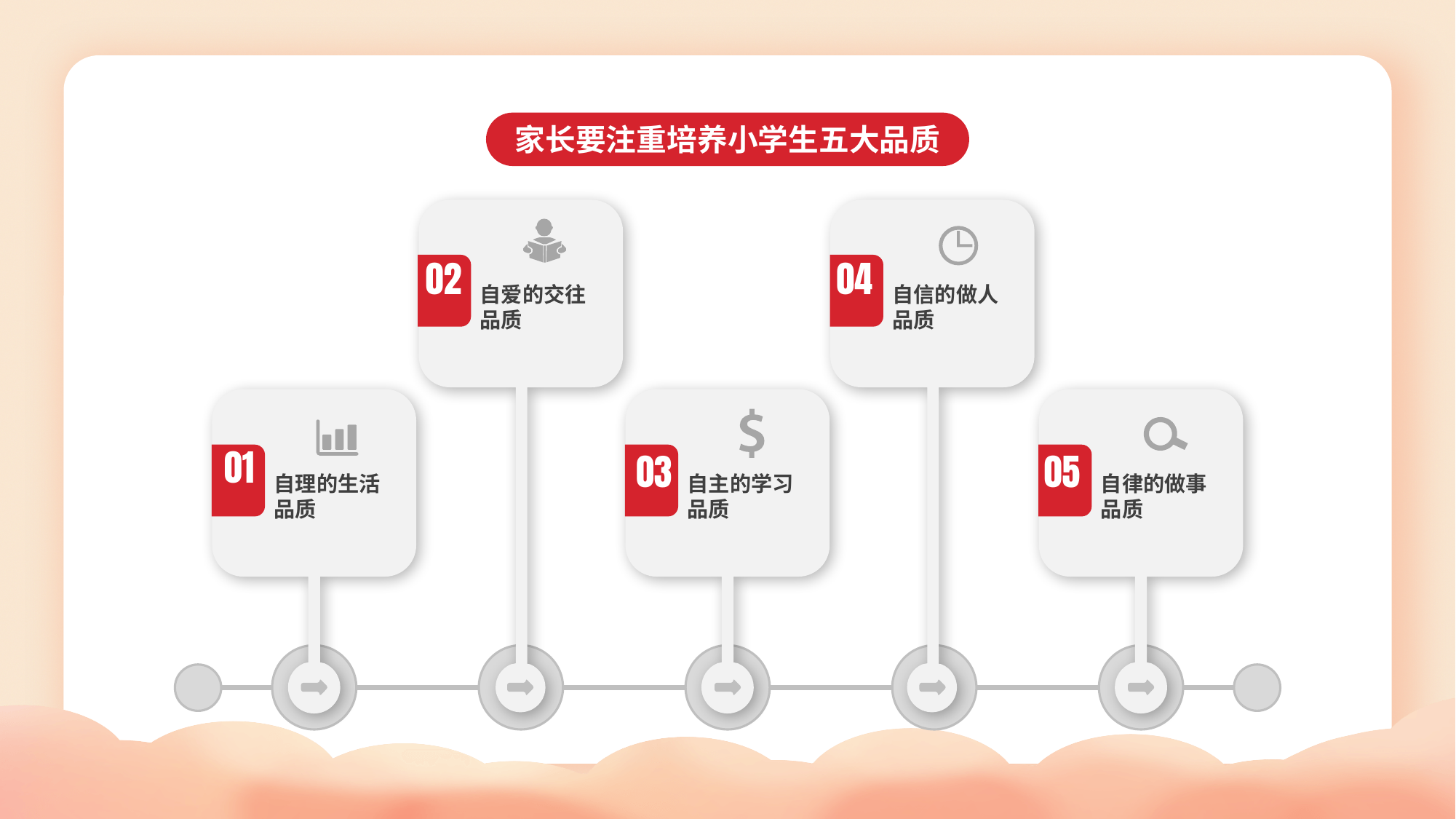

家长要注重培养小学生五大品质

04
02

自爱的交往品质
自信的做人品质

01
05
03

自理的生活品质
自主的学习品质
自律的做事品质